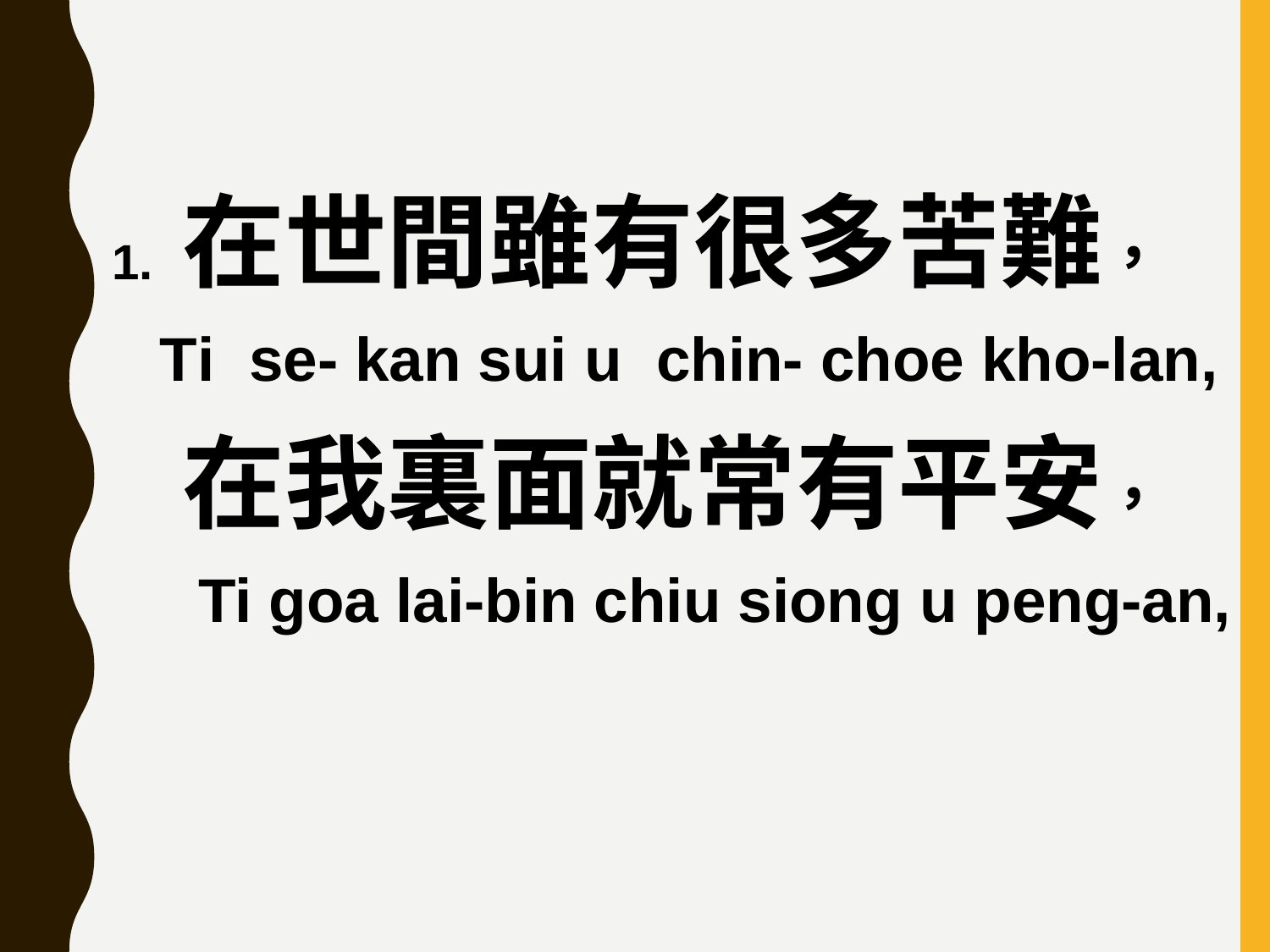

1. 在世間雖有很多苦難，
       Ti  se- kan sui u  chin- choe kho-lan,
  在我裏面就常有平安，
         Ti goa lai-bin chiu siong u peng-an,